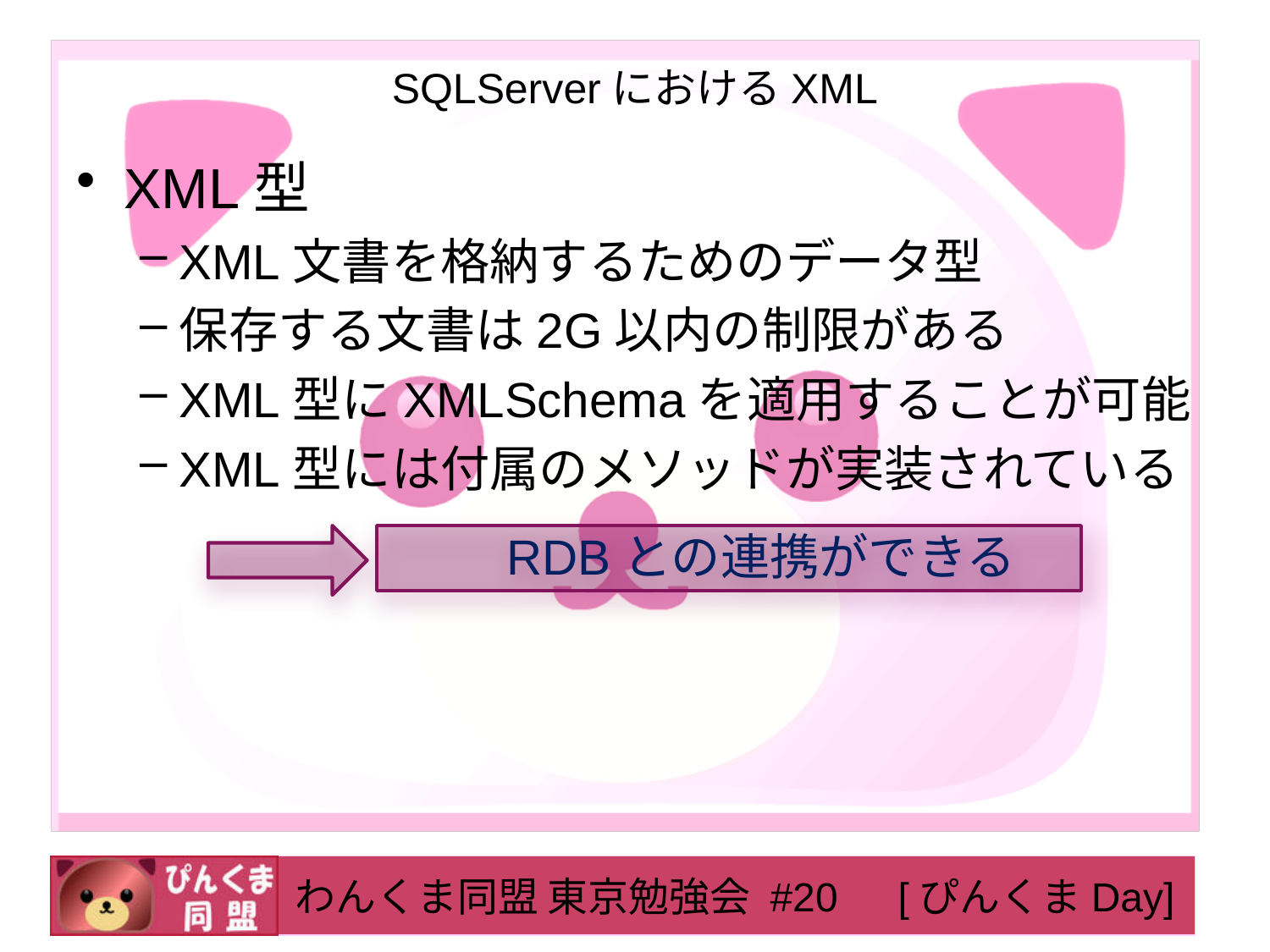

# SQLServerにおけるXML
XML型
XML文書を格納するためのデータ型
保存する文書は2G以内の制限がある
XML型にXMLSchemaを適用することが可能
XML型には付属のメソッドが実装されている

RDBとの連携ができる